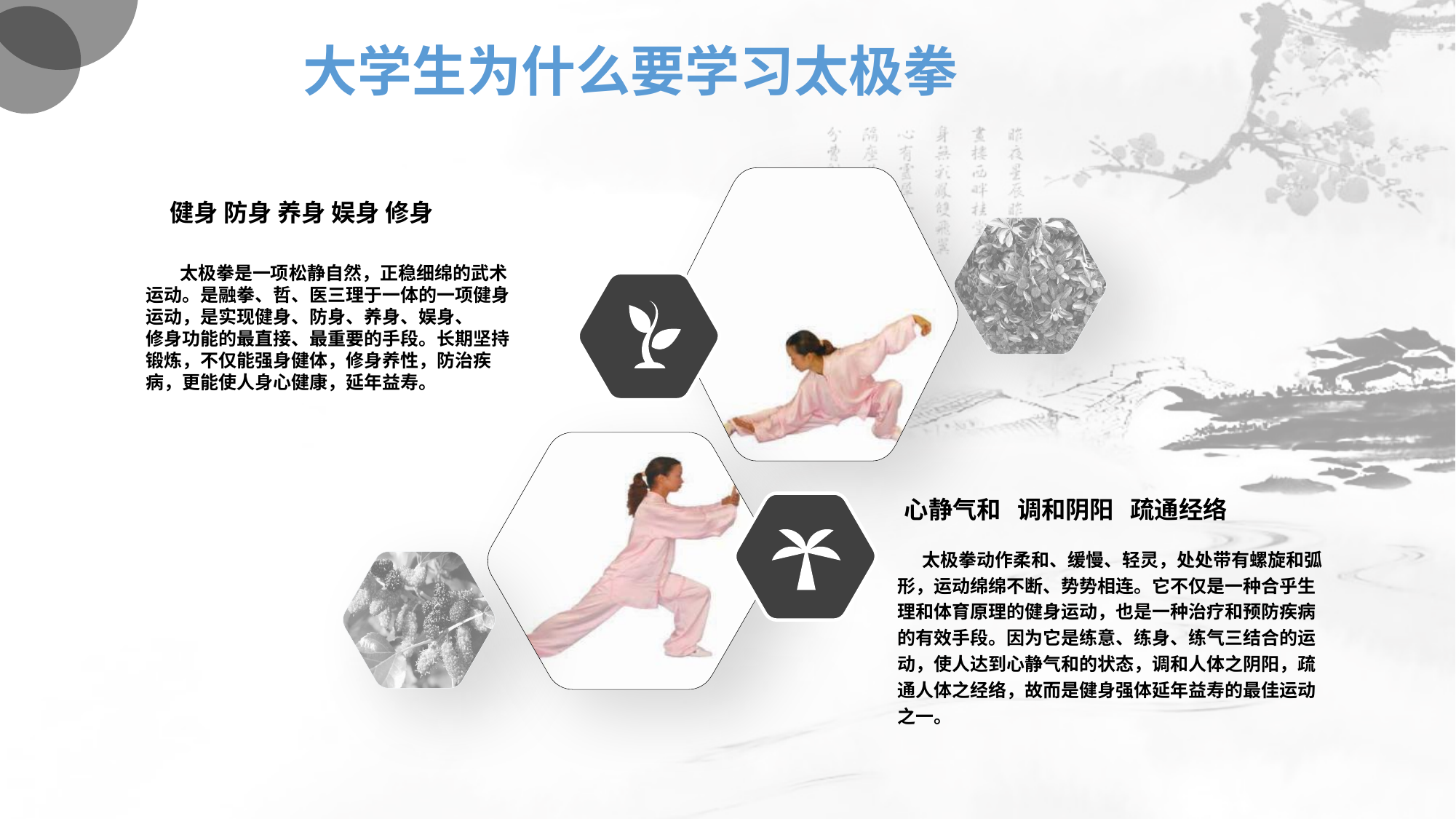

大学生为什么要学习太极拳

健身 防身 养身 娱身 修身

       太极拳是一项松静自然，正稳细绵的武术运动。是融拳、哲、医三理于一体的一项健身运动，是实现健身、防身、养身、娱身、
修身功能的最直接、最重要的手段。长期坚持锻炼，不仅能强身健体，修身养性，防治疾病，更能使人身心健康，延年益寿。

心静气和   调和阴阳   疏通经络

     太极拳动作柔和、缓慢、轻灵，处处带有螺旋和弧形，运动绵绵不断、势势相连。它不仅是一种合乎生理和体育原理的健身运动，也是一种治疗和预防疾病的有效手段。因为它是练意、练身、练气三结合的运动，使人达到心静气和的状态，调和人体之阴阳，疏通人体之经络，故而是健身强体延年益寿的最佳运动之一。

.